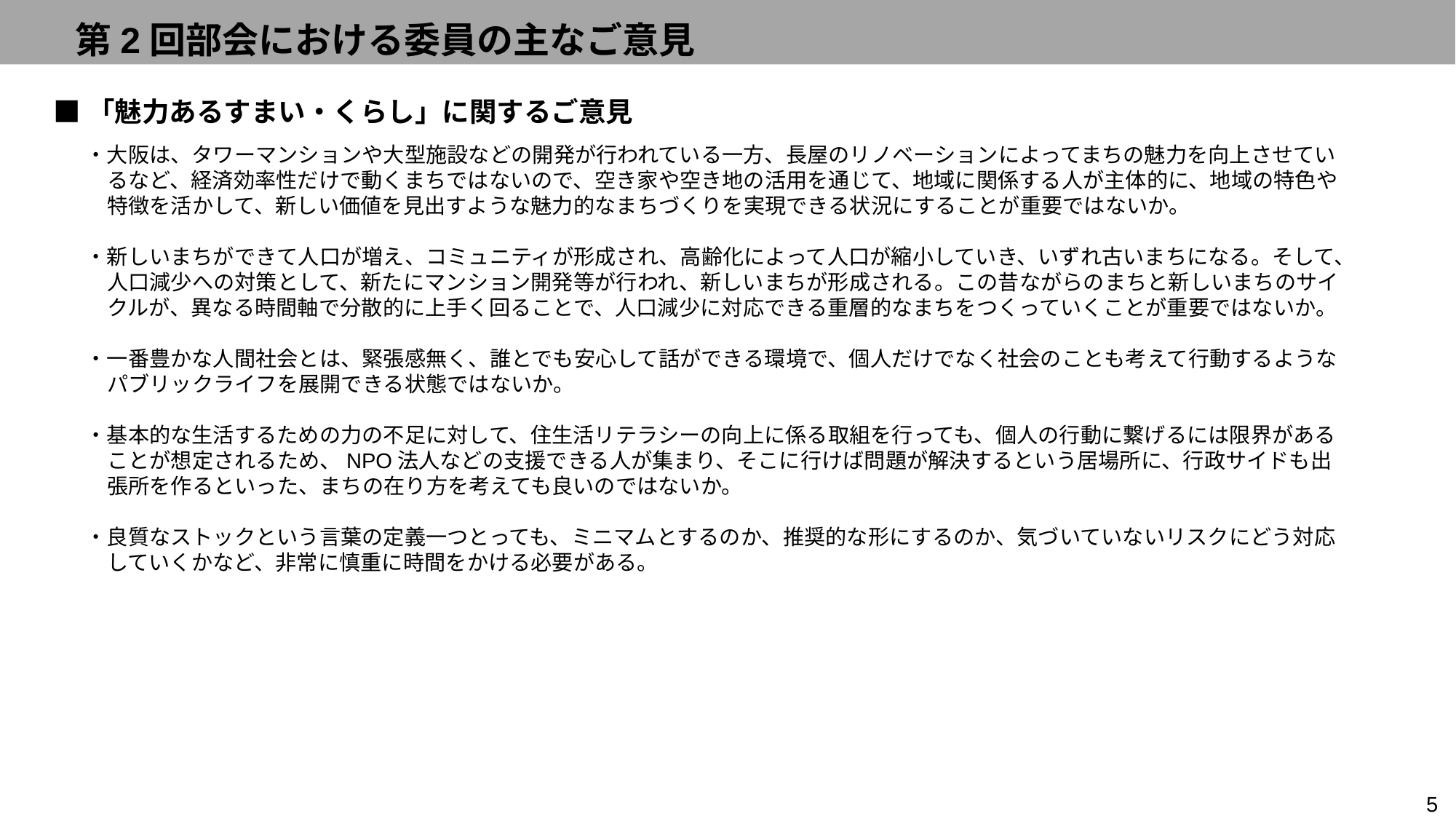

第2回部会における委員の主なご意見
■「魅力あるすまい・くらし」に関するご意見

・大阪は、タワーマンションや大型施設などの開発が行われている一方、長屋のリノベーションによってまちの魅力を向上させているなど、経済効率性だけで動くまちではないので、空き家や空き地の活用を通じて、地域に関係する人が主体的に、地域の特色や特徴を活かして、新しい価値を見出すような魅力的なまちづくりを実現できる状況にすることが重要ではないか。

・新しいまちができて人口が増え、コミュニティが形成され、高齢化によって人口が縮小していき、いずれ古いまちになる。そして、人口減少への対策として、新たにマンション開発等が行われ、新しいまちが形成される。この昔ながらのまちと新しいまちのサイクルが、異なる時間軸で分散的に上手く回ることで、人口減少に対応できる重層的なまちをつくっていくことが重要ではないか。

・一番豊かな人間社会とは、緊張感無く、誰とでも安心して話ができる環境で、個人だけでなく社会のことも考えて行動するようなパブリックライフを展開できる状態ではないか。

・基本的な生活するための力の不足に対して、住生活リテラシーの向上に係る取組を行っても、個人の行動に繋げるには限界があることが想定されるため、NPO法人などの支援できる人が集まり、そこに行けば問題が解決するという居場所に、行政サイドも出張所を作るといった、まちの在り方を考えても良いのではないか。

・良質なストックという言葉の定義一つとっても、ミニマムとするのか、推奨的な形にするのか、気づいていないリスクにどう対応していくかなど、非常に慎重に時間をかける必要がある。
5